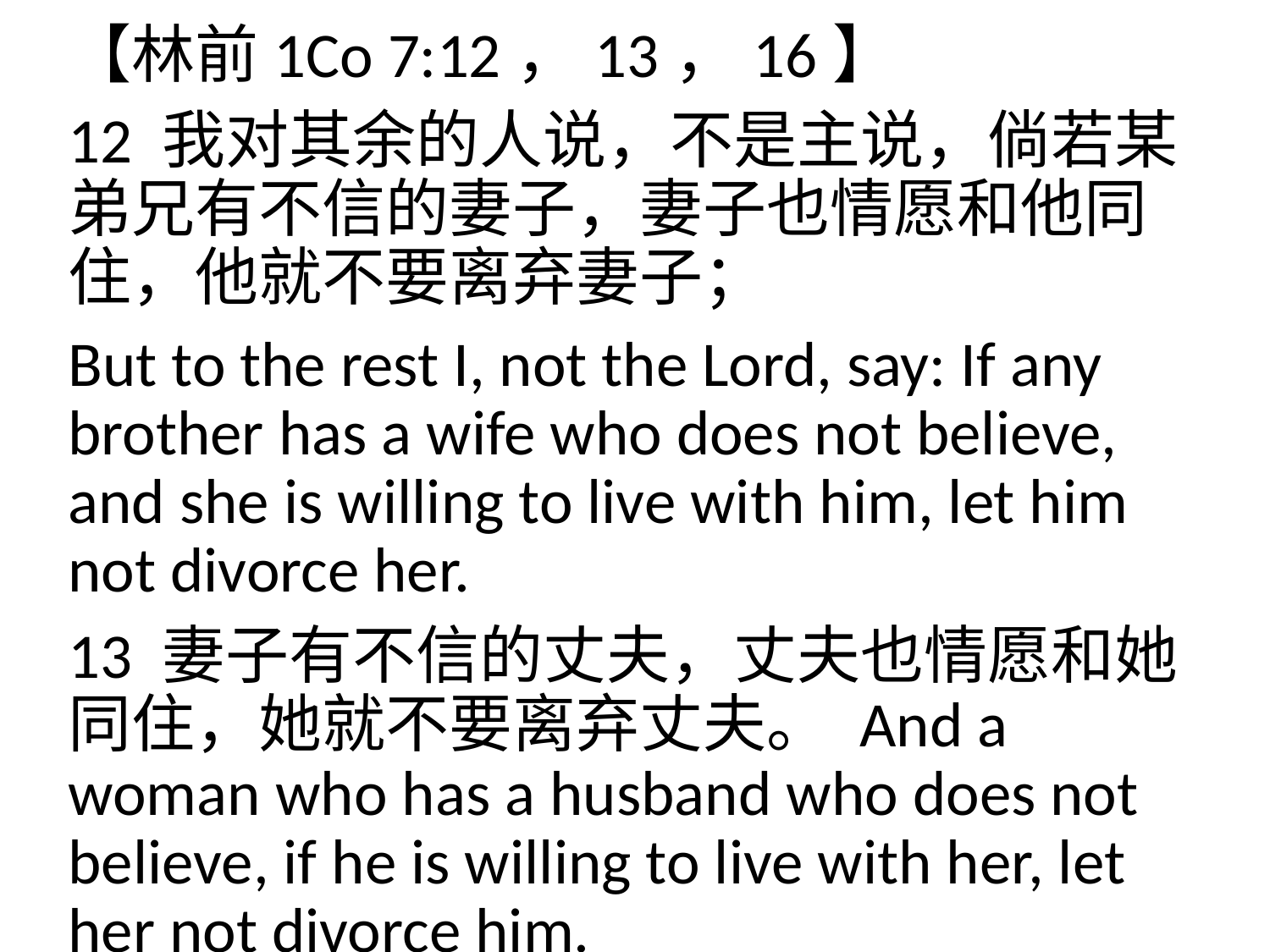

【林前1Co 7:12，13，16】
12 我对其余的人说，不是主说，倘若某弟兄有不信的妻子，妻子也情愿和他同住，他就不要离弃妻子；
But to the rest I, not the Lord, say: If any brother has a wife who does not believe, and she is willing to live with him, let him not divorce her.
13 妻子有不信的丈夫，丈夫也情愿和她同住，她就不要离弃丈夫。 And a woman who has a husband who does not believe, if he is willing to live with her, let her not divorce him.